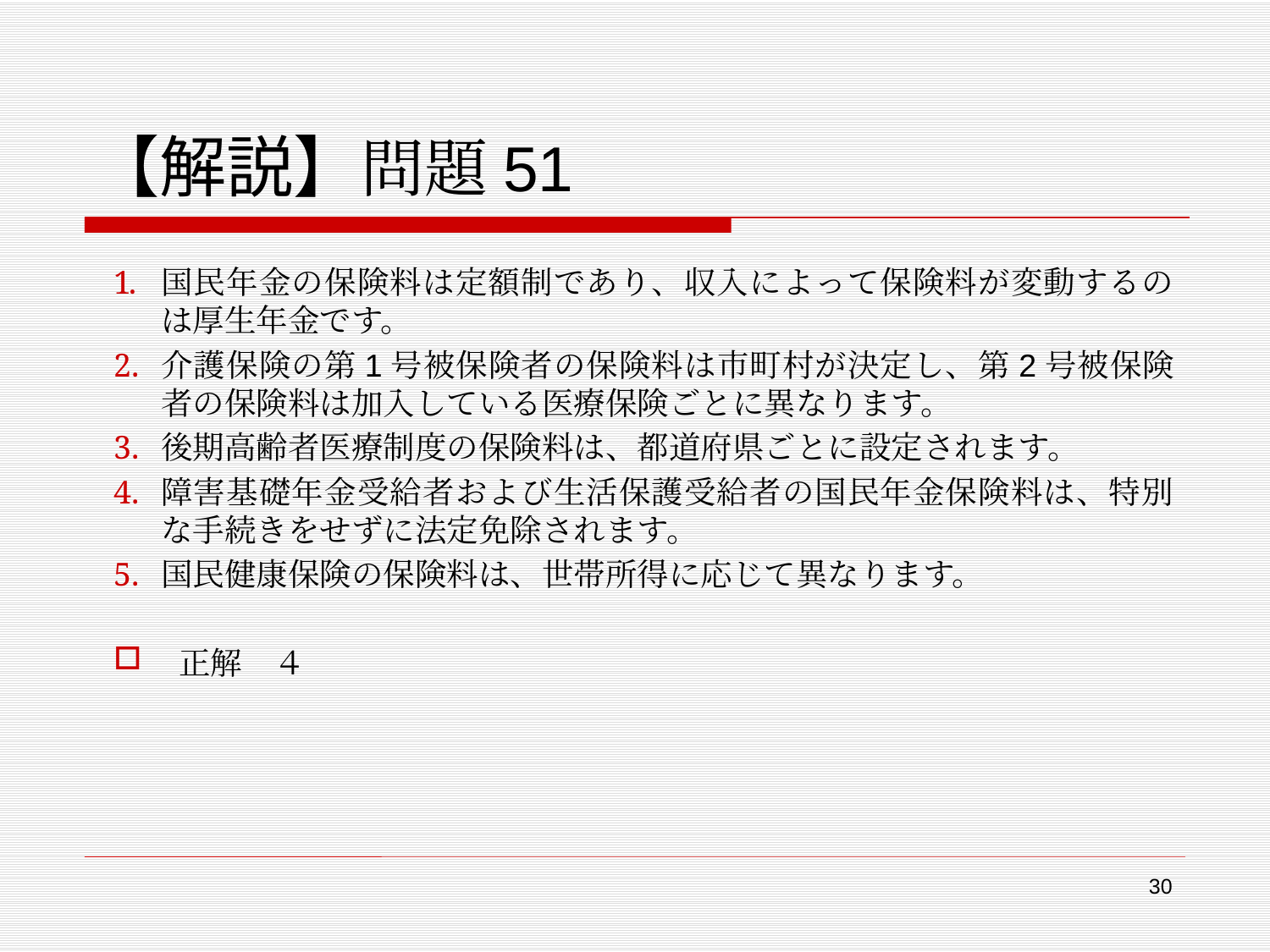

# 【解説】問題51
国民年金の保険料は定額制であり、収入によって保険料が変動するのは厚生年金です。
介護保険の第1号被保険者の保険料は市町村が決定し、第2号被保険者の保険料は加入している医療保険ごとに異なります。
後期高齢者医療制度の保険料は、都道府県ごとに設定されます。
障害基礎年金受給者および生活保護受給者の国民年金保険料は、特別な手続きをせずに法定免除されます。
国民健康保険の保険料は、世帯所得に応じて異なります。

正解　４

30